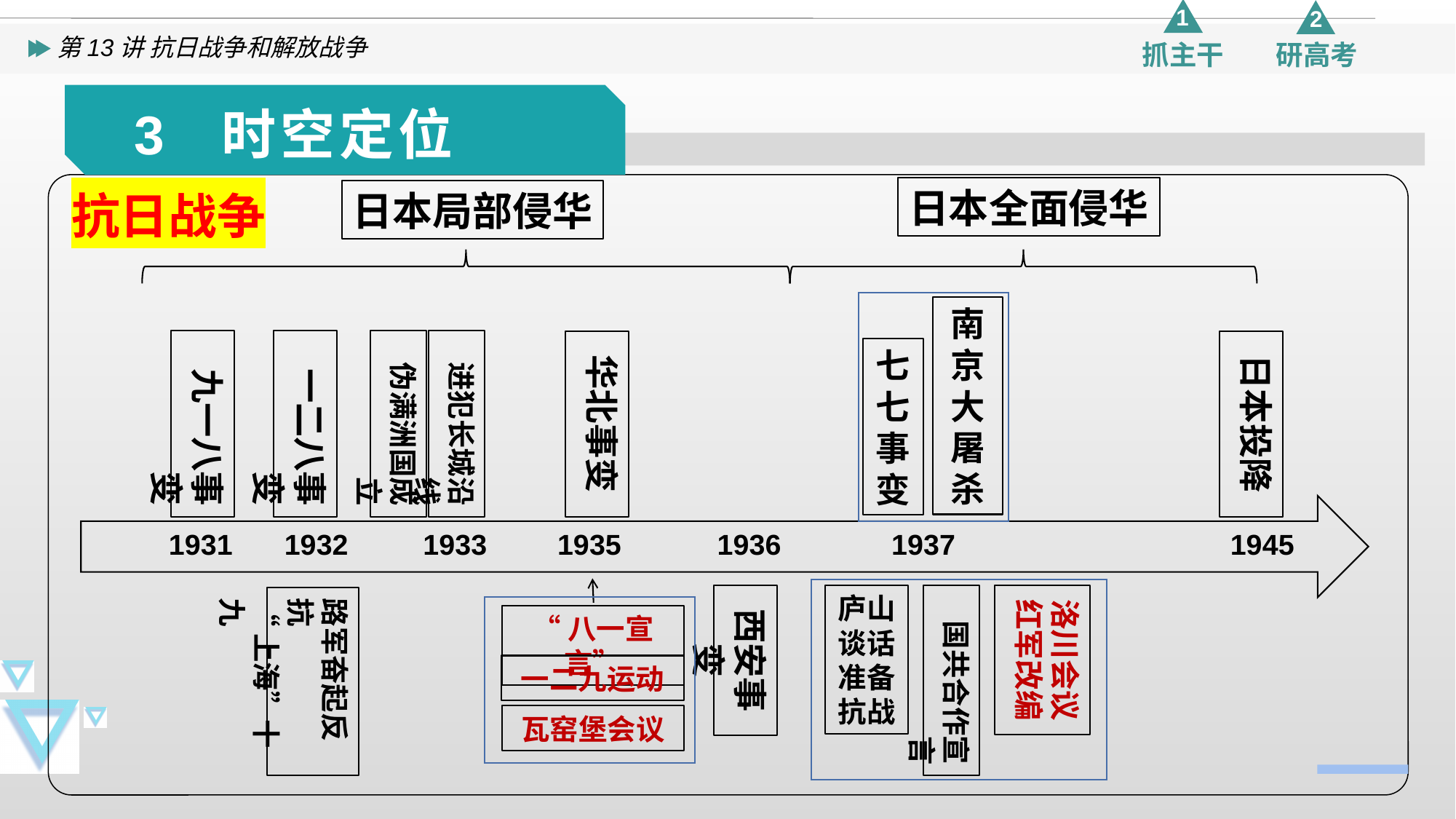

3  时空定位

日本全面侵华
抗日战争

日本局部侵华

南京大屠杀
七七事变
伪满洲国成立
一二八事变
九一八事变
进犯长城沿线
华北事变
日本投降

1931
1932
1933
1935
1936
1937
1945

“八一宣言”
一二九运动
瓦窑堡会议

庐山谈话
准备抗战
国共合作宣言
洛川会议
红军改编
西安事变
路军奋起反抗
“上海”十九